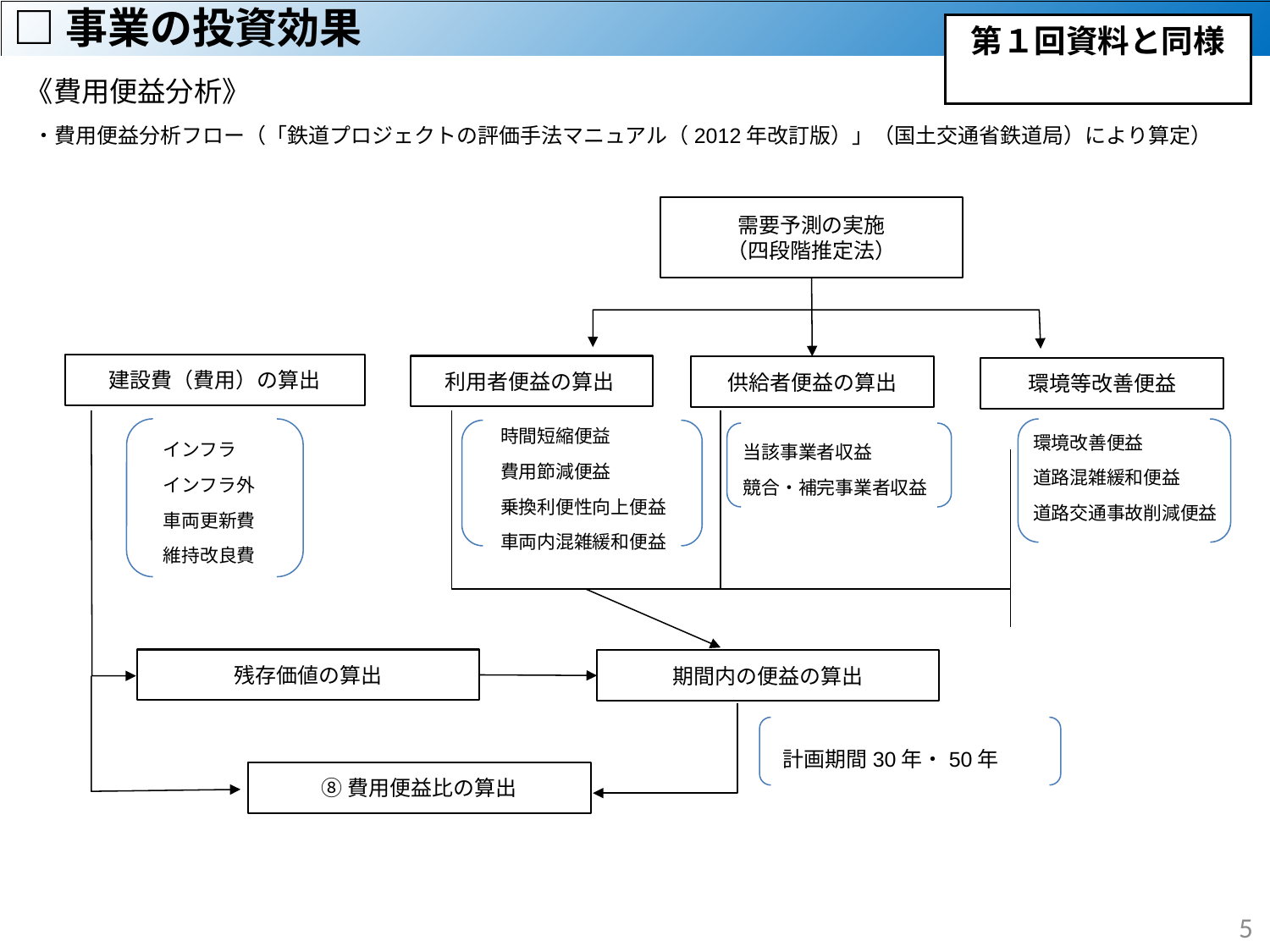

□事業の投資効果

第１回資料と同様
《費用便益分析》
　・費用便益分析フロー（「鉄道プロジェクトの評価手法マニュアル（2012年改訂版）」（国土交通省鉄道局）により算定）
需要予測の実施
（四段階推定法）

建設費（費用）の算出
利用者便益の算出
供給者便益の算出
環境等改善便益
時間短縮便益
費用節減便益
乗換利便性向上便益
車両内混雑緩和便益

環境改善便益
道路混雑緩和便益
道路交通事故削減便益

インフラ
インフラ外
車両更新費
維持改良費

当該事業者収益
競合・補完事業者収益
残存価値の算出
期間内の便益の算出

計画期間30年・50年
⑧費用便益比の算出

5